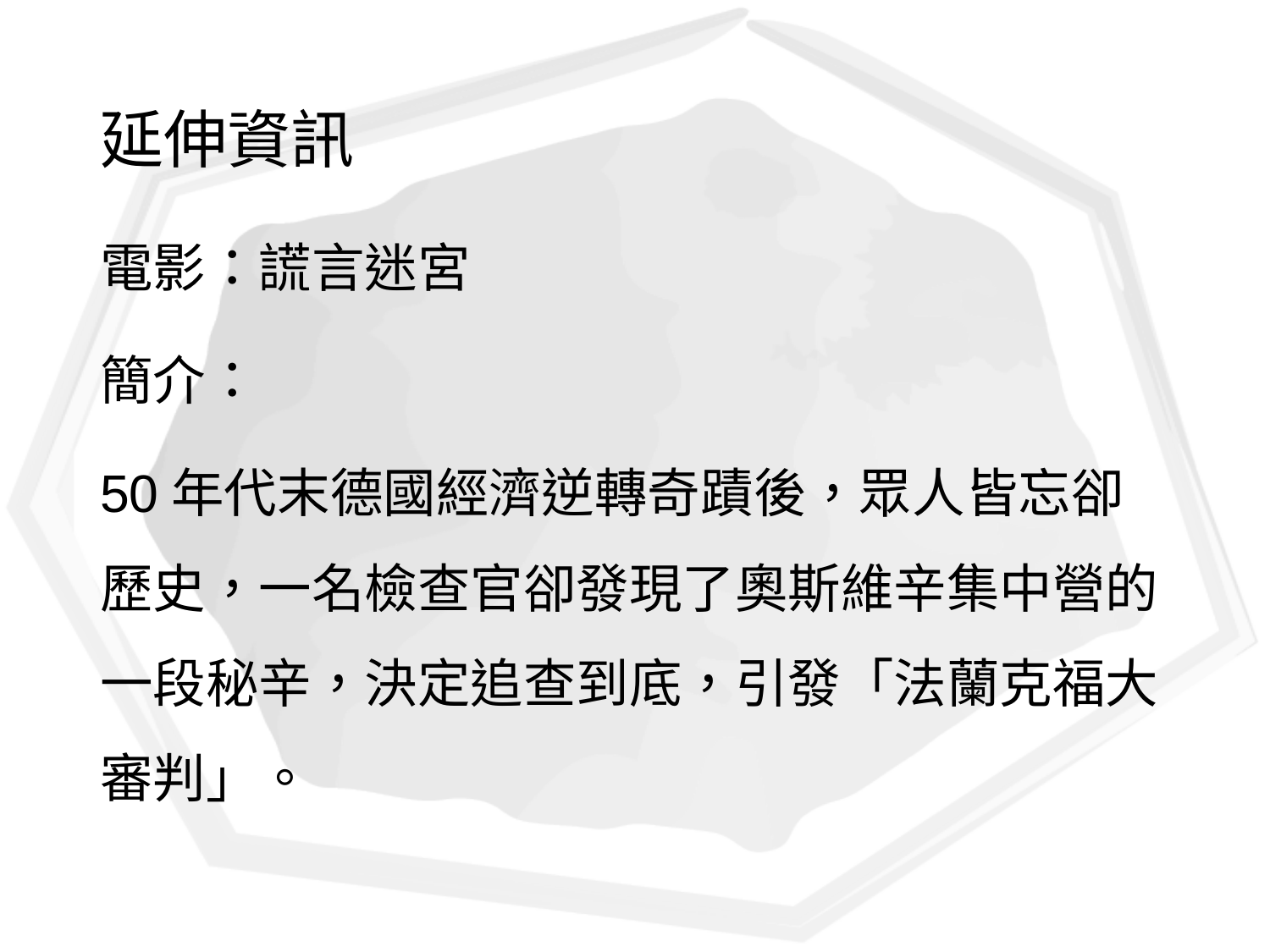

# 延伸資訊
電影：謊言迷宮
簡介：
50年代末德國經濟逆轉奇蹟後，眾人皆忘卻歷史，一名檢查官卻發現了奧斯維辛集中營的一段秘辛，決定追查到底，引發「法蘭克福大審判」。